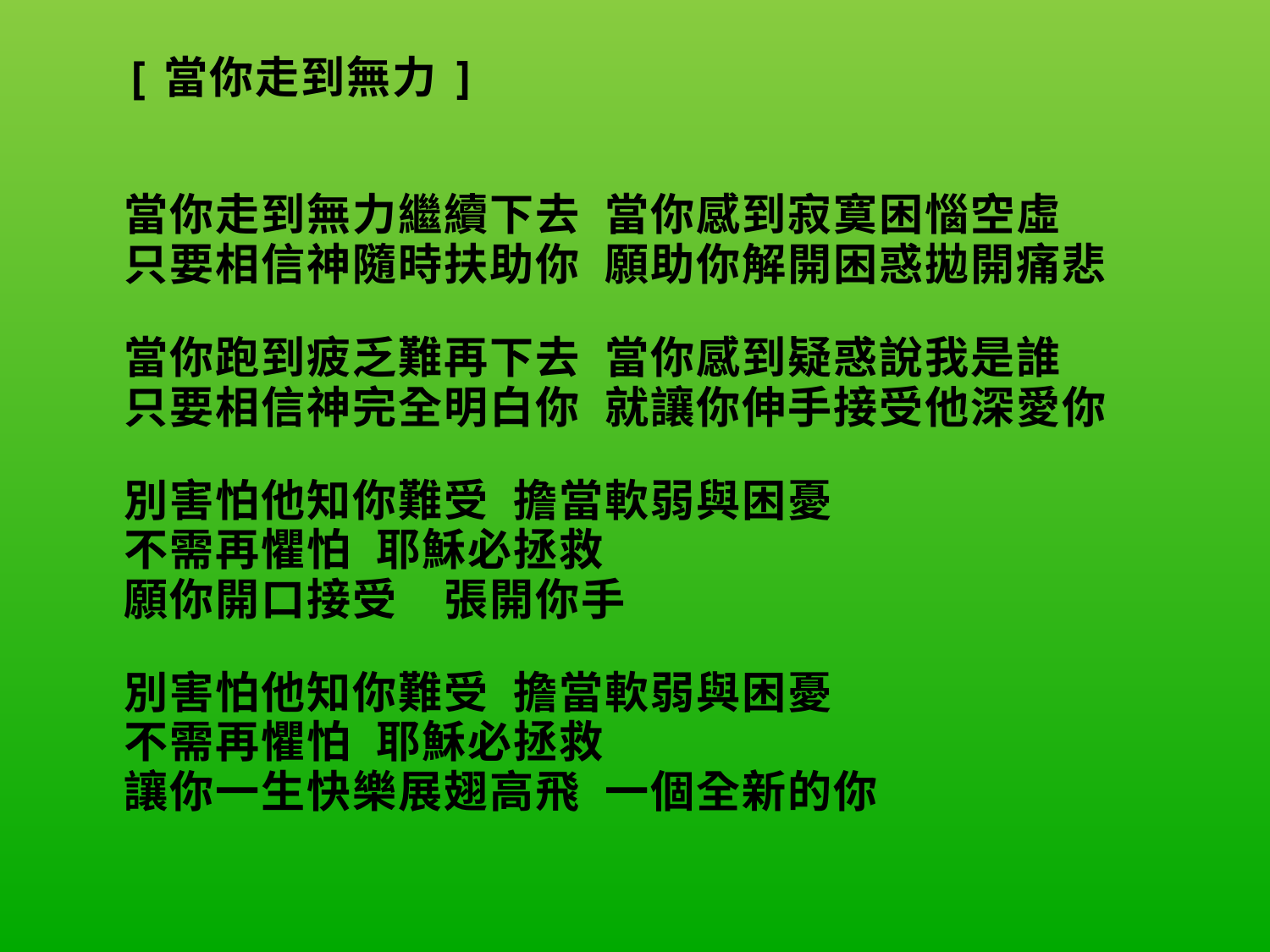

| [當你走到無力]     當你走到無力繼續下去 當你感到寂寞困惱空虛 只要相信神隨時扶助你 願助你解開困惑拋開痛悲   當你跑到疲乏難再下去 當你感到疑惑說我是誰 只要相信神完全明白你 就讓你伸手接受他深愛你   別害怕他知你難受 擔當軟弱與困憂 不需再懼怕 耶穌必拯救 願你開口接受　張開你手   別害怕他知你難受 擔當軟弱與困憂 不需再懼怕 耶穌必拯救 讓你一生快樂展翅高飛 一個全新的你 |
| --- |